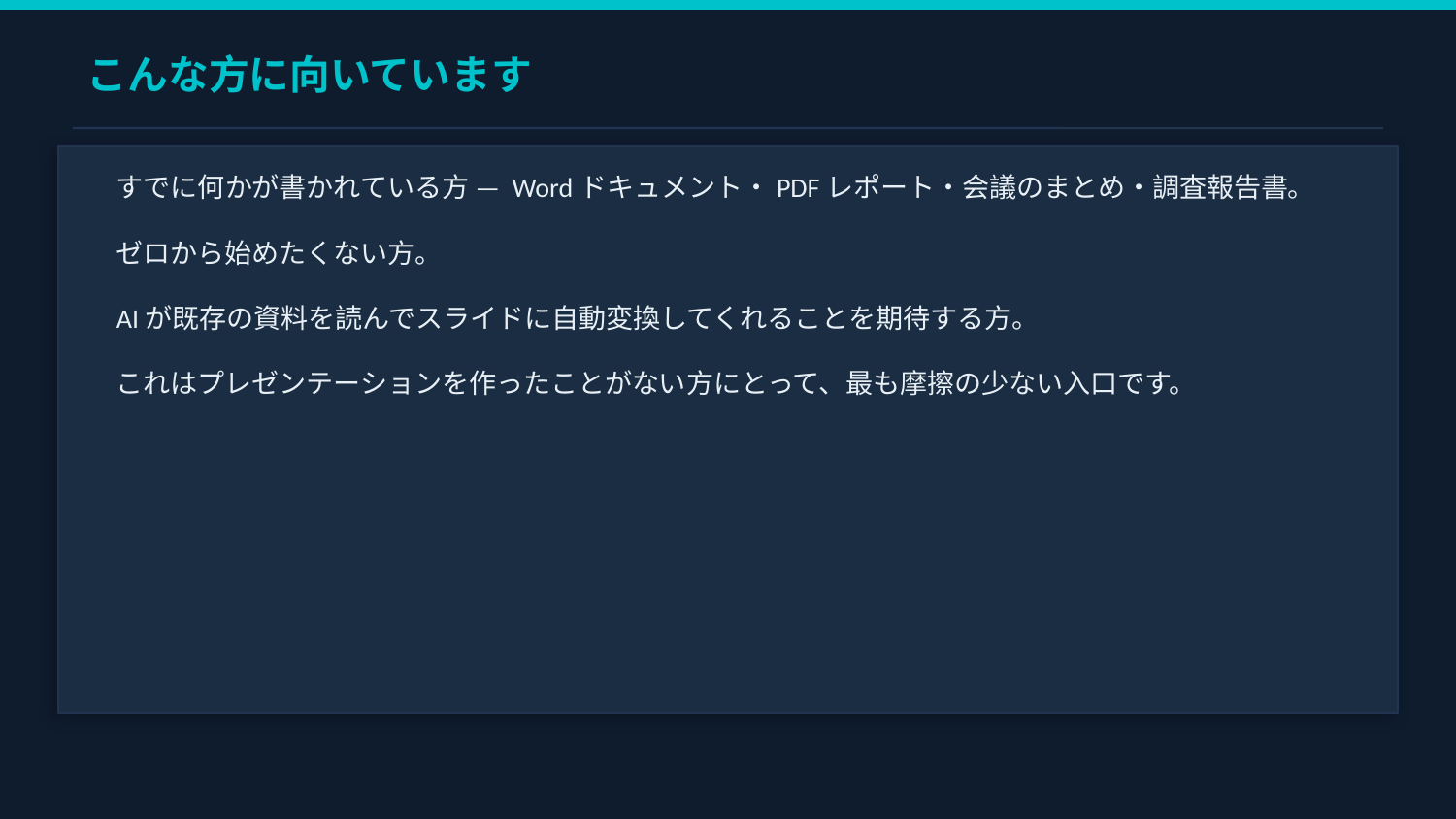

こんな方に向いています

すでに何かが書かれている方 — Wordドキュメント・PDFレポート・会議のまとめ・調査報告書。

ゼロから始めたくない方。

AIが既存の資料を読んでスライドに自動変換してくれることを期待する方。

これはプレゼンテーションを作ったことがない方にとって、最も摩擦の少ない入口です。